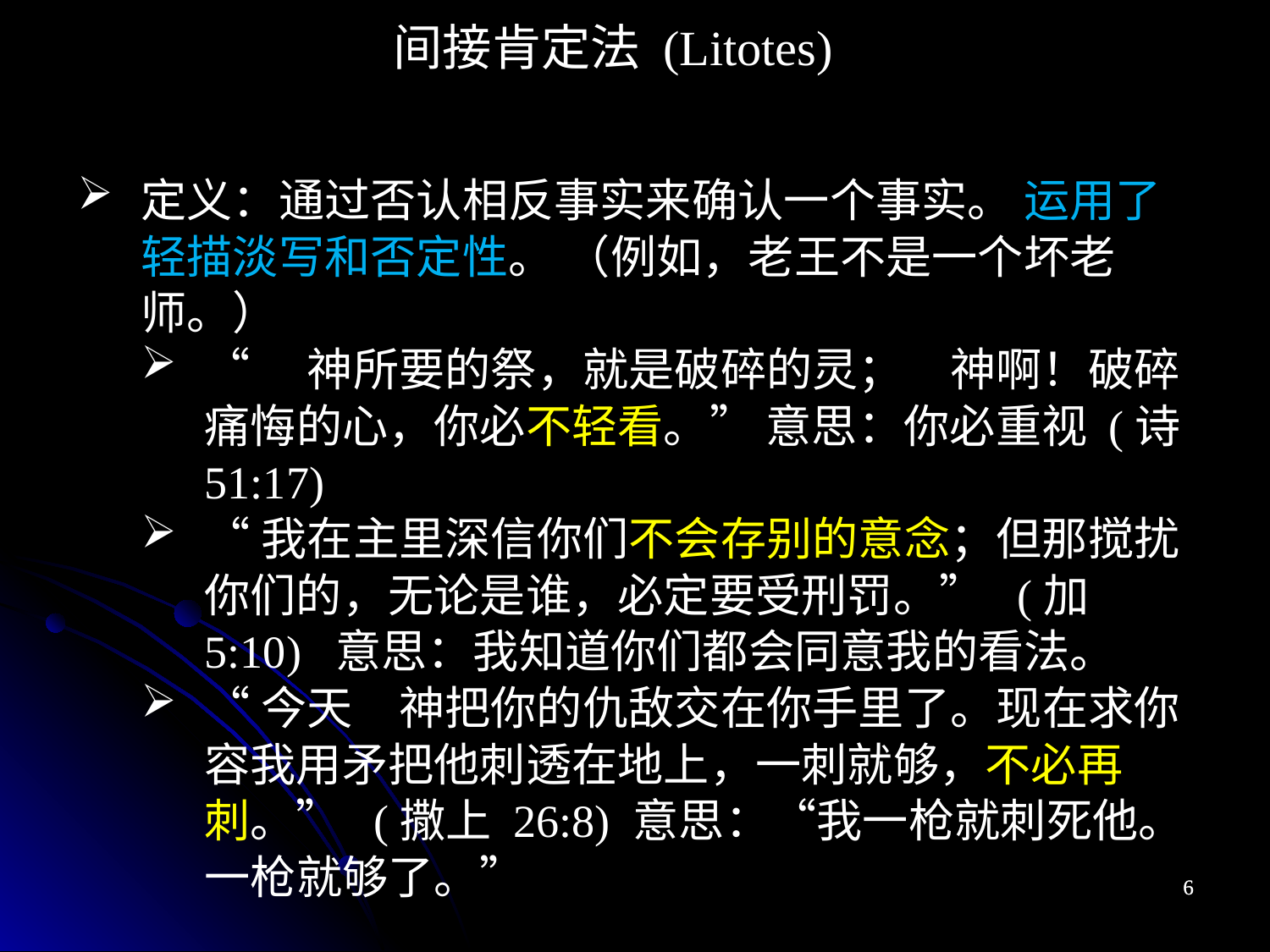

间接肯定法 (Litotes)
定义：通过否认相反事实来确认一个事实。 运用了轻描淡写和否定性。 （例如，老王不是一个坏老师。）
“　神所要的祭，就是破碎的灵；　神啊！破碎痛悔的心，你必不轻看。” 意思：你必重视 (诗 51:17)
“我在主里深信你们不会存别的意念；但那搅扰你们的，无论是谁，必定要受刑罚。”  (加 5:10)  意思：我知道你们都会同意我的看法。
“今天　神把你的仇敌交在你手里了。现在求你容我用矛把他刺透在地上，一刺就够，不必再刺。”  (撒上 26:8) 意思：“我一枪就刺死他。一枪就够了。”
6
6